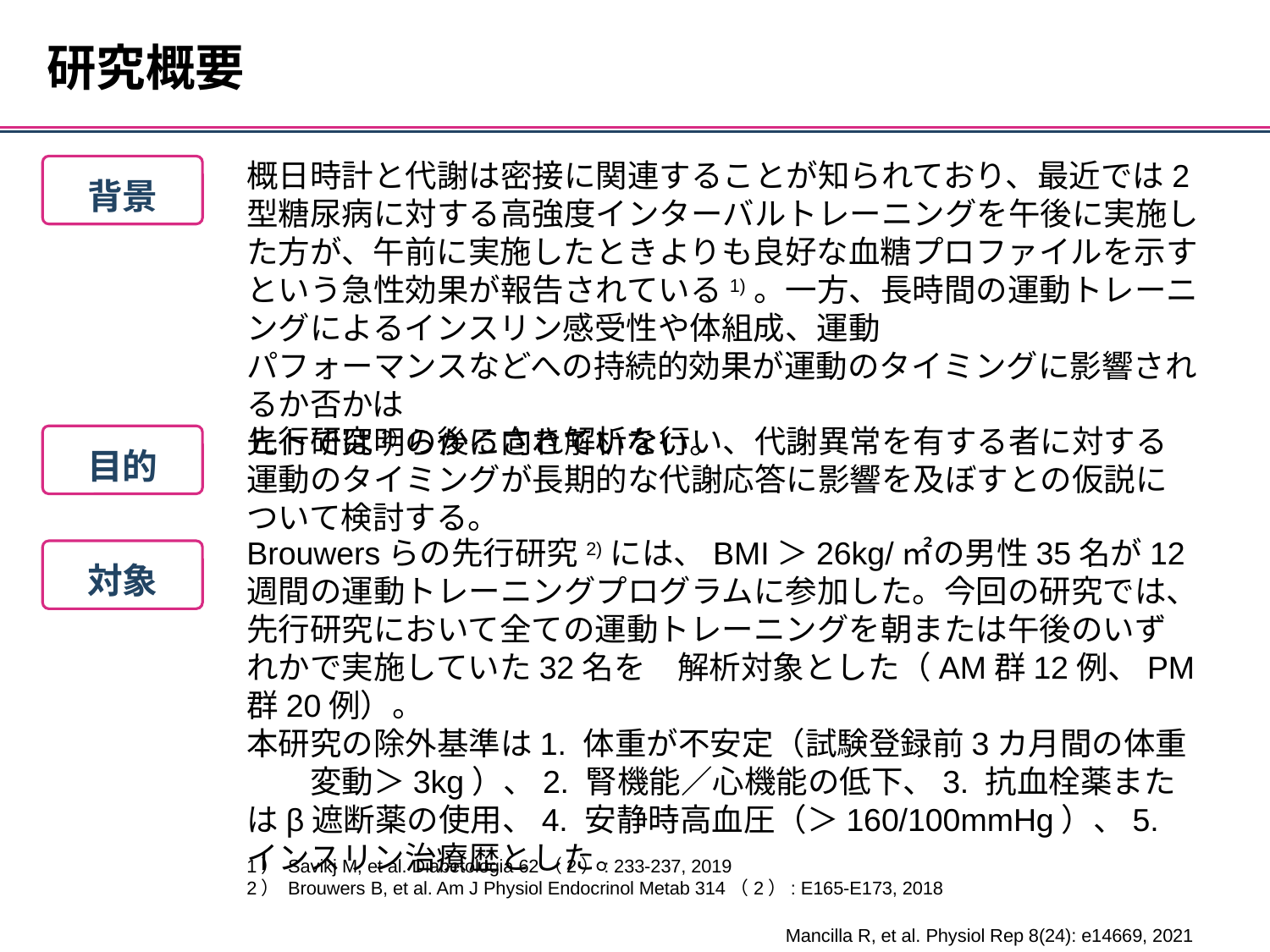

研究概要
概日時計と代謝は密接に関連することが知られており、最近では2型糖尿病に対する高強度インターバルトレーニングを午後に実施した方が、午前に実施したときよりも良好な血糖プロファイルを示すという急性効果が報告されている1)。一方、長時間の運動トレーニングによるインスリン感受性や体組成、運動
パフォーマンスなどへの持続的効果が運動のタイミングに影響されるか否かは
ヒトでは明らかにされていない。

背景
先行研究2)の後ろ向き解析を行い、代謝異常を有する者に対する運動のタイミングが長期的な代謝応答に影響を及ぼすとの仮説について検討する。

目的
Brouwersらの先行研究2)には、BMI＞26kg/㎡の男性35名が12週間の運動トレーニングプログラムに参加した。今回の研究では、先行研究において全ての運動トレーニングを朝または午後のいずれかで実施していた32名を　解析対象とした（AM群12例、PM群20例）。
本研究の除外基準は1. 体重が不安定（試験登録前3カ月間の体重　　変動＞3kg）、2. 腎機能／心機能の低下、3. 抗血栓薬またはβ遮断薬の使用、4. 安静時高血圧（＞160/100mmHg）、5. インスリン治療歴とした。

対象
1） Savikj M, et al. Diabetologia 62（2）: 233-237, 2019
2） Brouwers B, et al. Am J Physiol Endocrinol Metab 314（2）: E165-E173, 2018
Mancilla R, et al. Physiol Rep 8(24): e14669, 2021